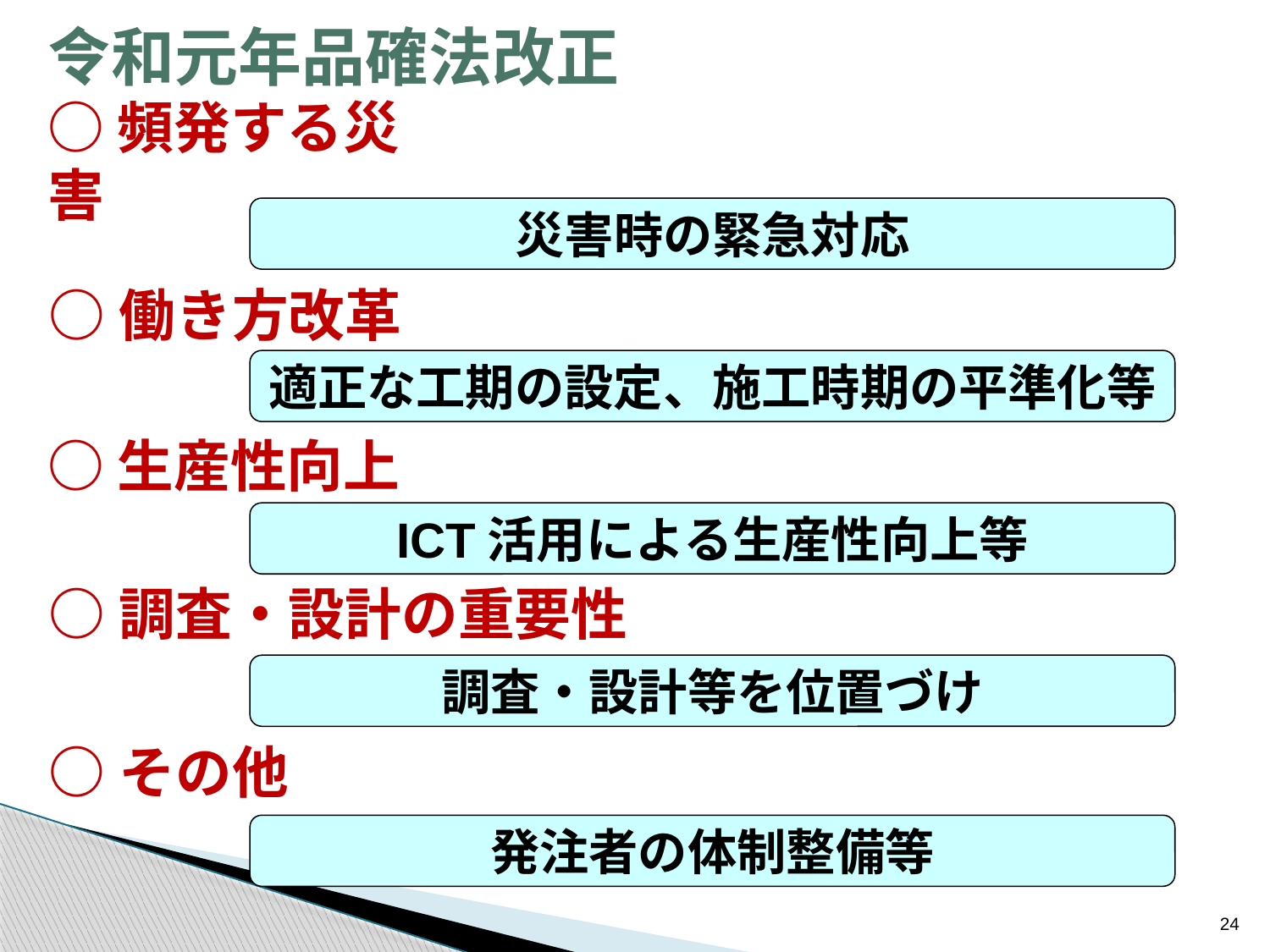

令和元年品確法改正
○頻発する災害
災害時の緊急対応
○働き方改革
適正な工期の設定、施工時期の平準化等
○生産性向上
ICT活用による生産性向上等
○調査・設計の重要性
調査・設計等を位置づけ
○その他
発注者の体制整備等
24